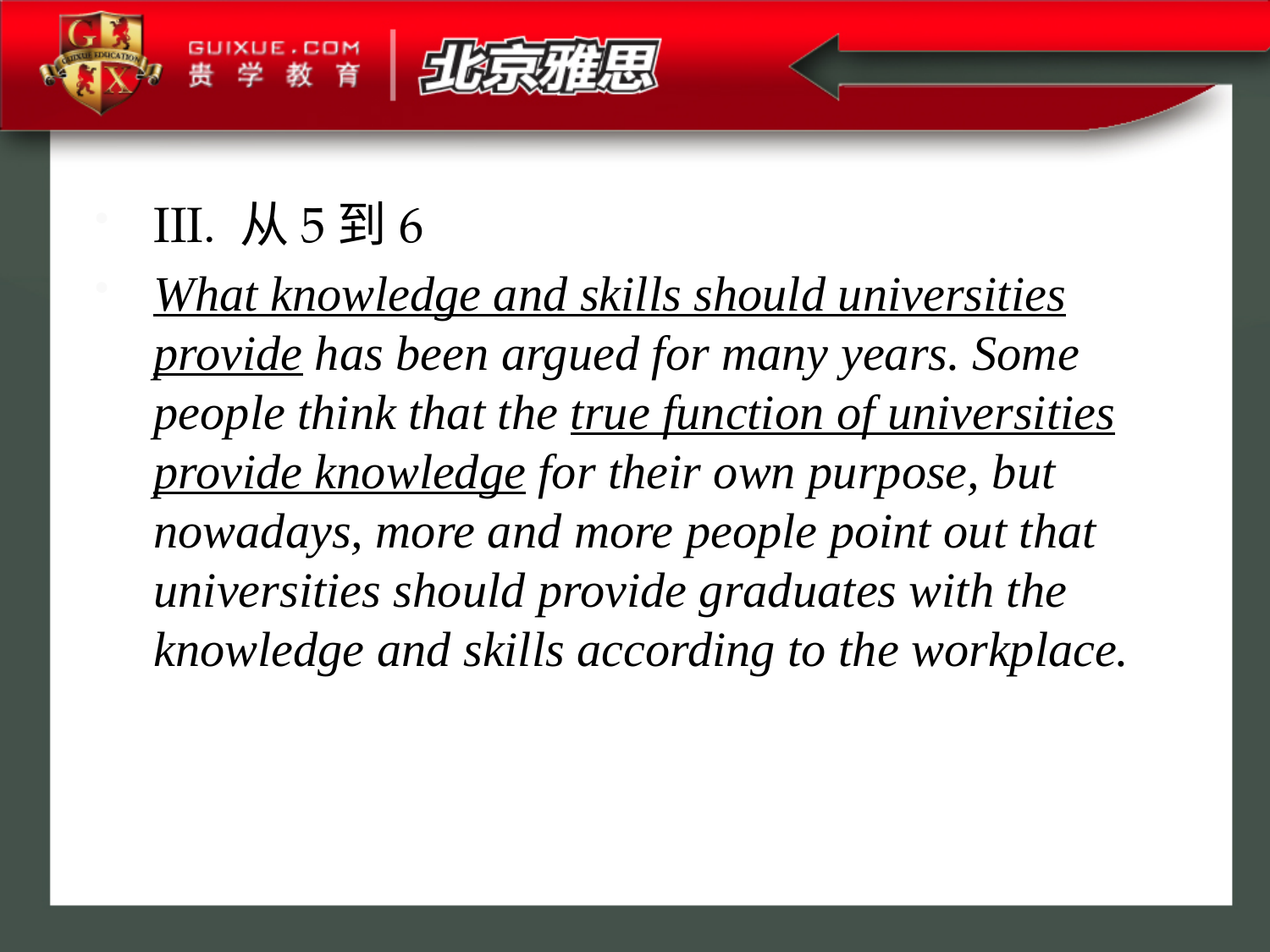

III. 从5到6
What knowledge and skills should universities provide has been argued for many years. Some people think that the true function of universities provide knowledge for their own purpose, but nowadays, more and more people point out that universities should provide graduates with the knowledge and skills according to the workplace.